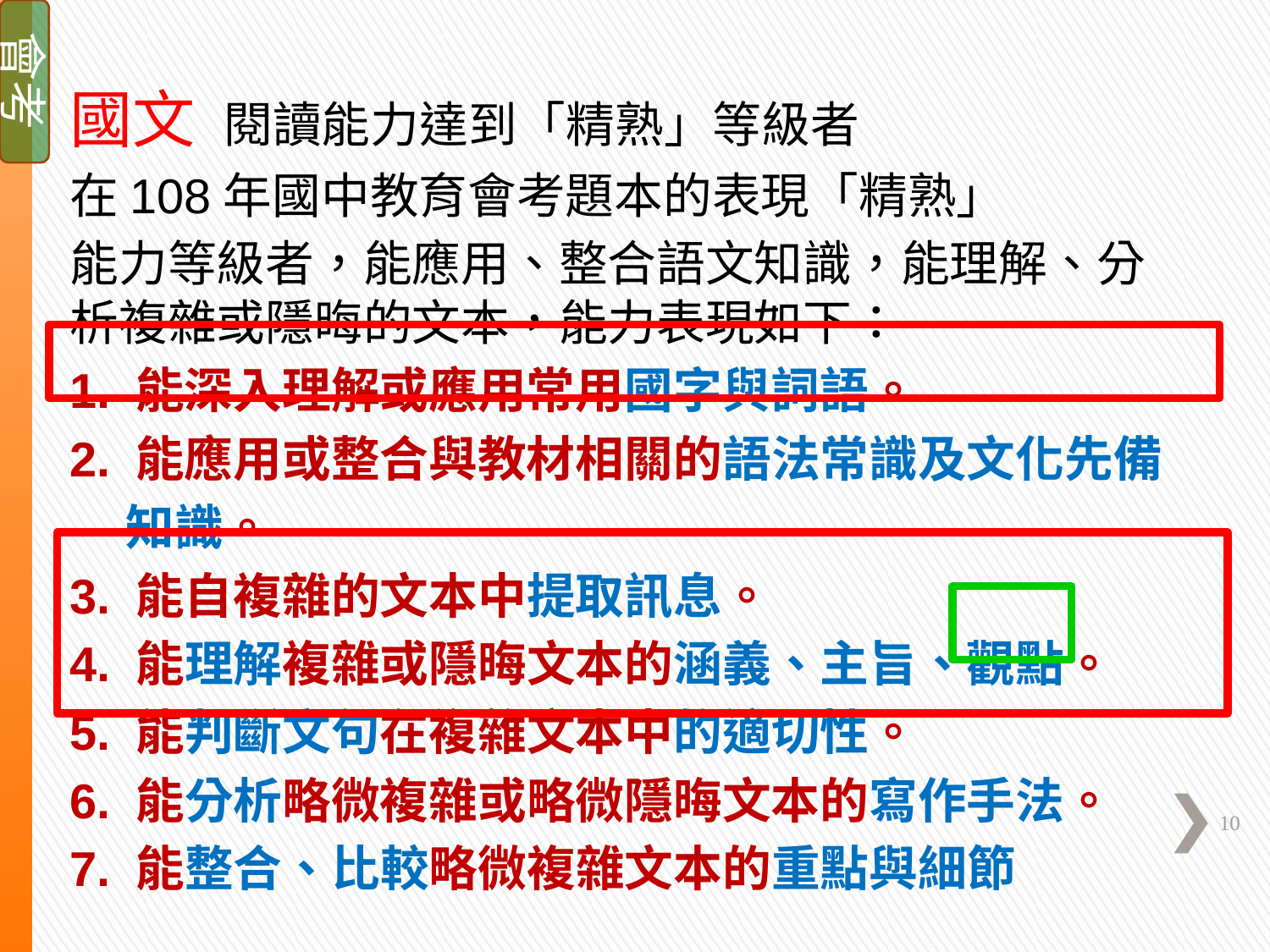

會考
國文  閱讀能力達到「精熟」等級者
在108年國中教育會考題本的表現「精熟」
能力等級者，能應用、整合語文知識，能理解、分析複雜或隱晦的文本，能力表現如下：
1. 能深入理解或應用常用國字與詞語。
2. 能應用或整合與教材相關的語法常識及文化先備
    知識。
3. 能自複雜的文本中提取訊息。
4. 能理解複雜或隱晦文本的涵義、主旨、觀點。
5. 能判斷文句在複雜文本中的適切性。
6. 能分析略微複雜或略微隱晦文本的寫作手法。
7. 能整合、比較略微複雜文本的重點與細節

10